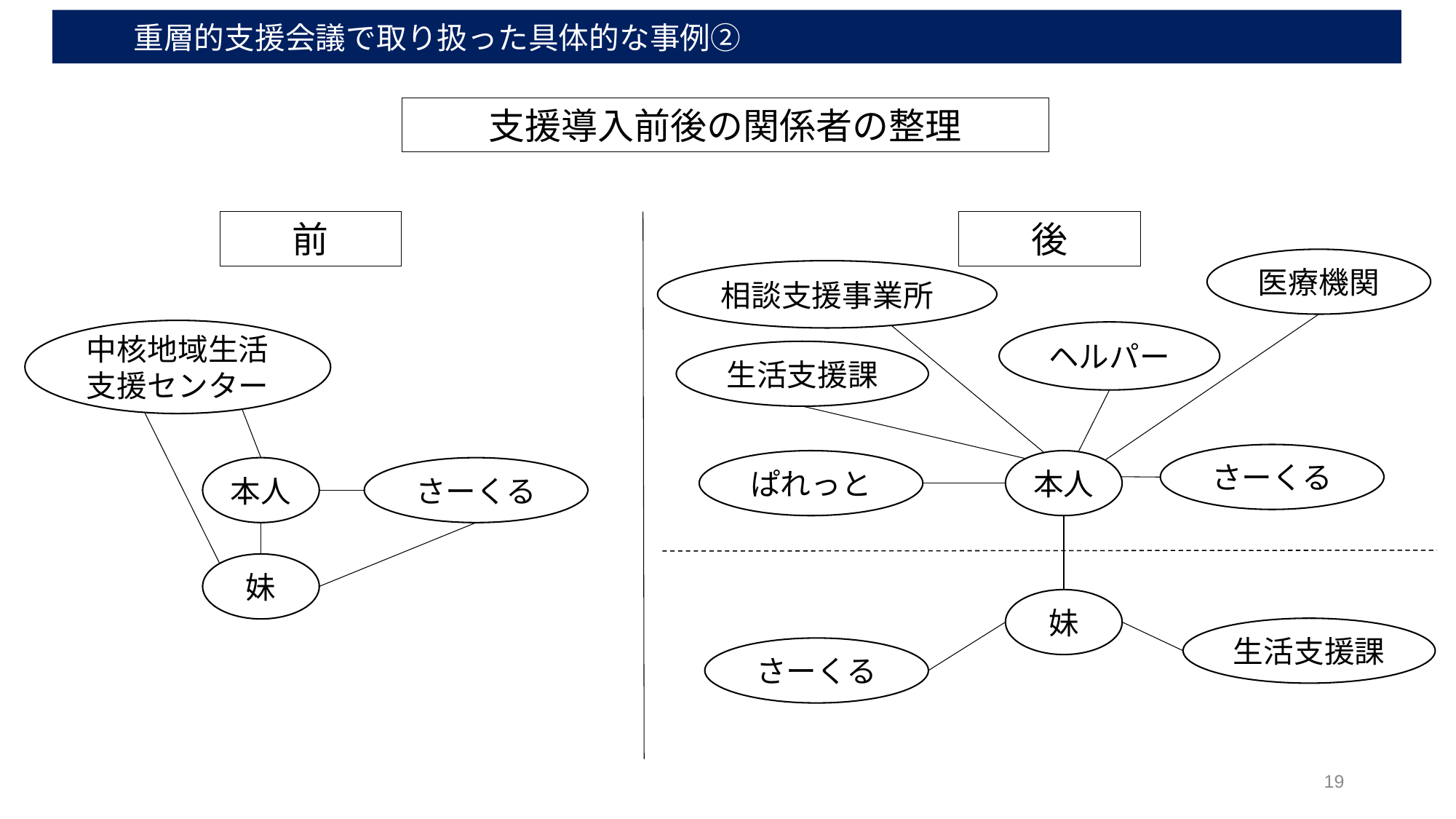

重層的支援会議で取り扱った具体的な事例②
支援導入前後の関係者の整理
前
後
医療機関
相談支援事業所
中核地域生活支援センター
ヘルパー
生活支援課
さーくる
ぱれっと
本人
本人
さーくる
妹
妹
生活支援課
さーくる
19